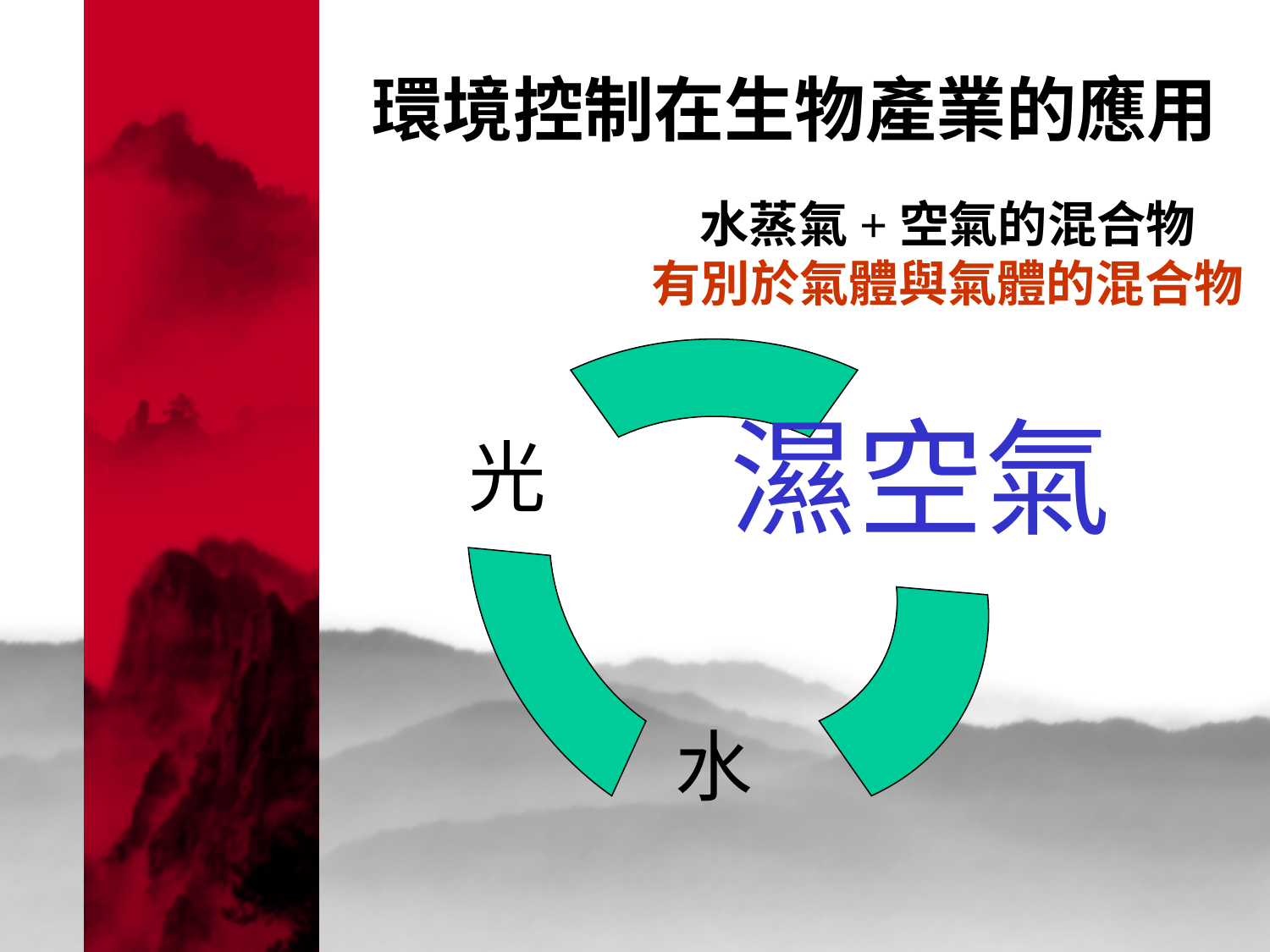

環境控制在生物產業的應用
水蒸氣+空氣的混合物
有別於氣體與氣體的混合物

濕空氣
光
水